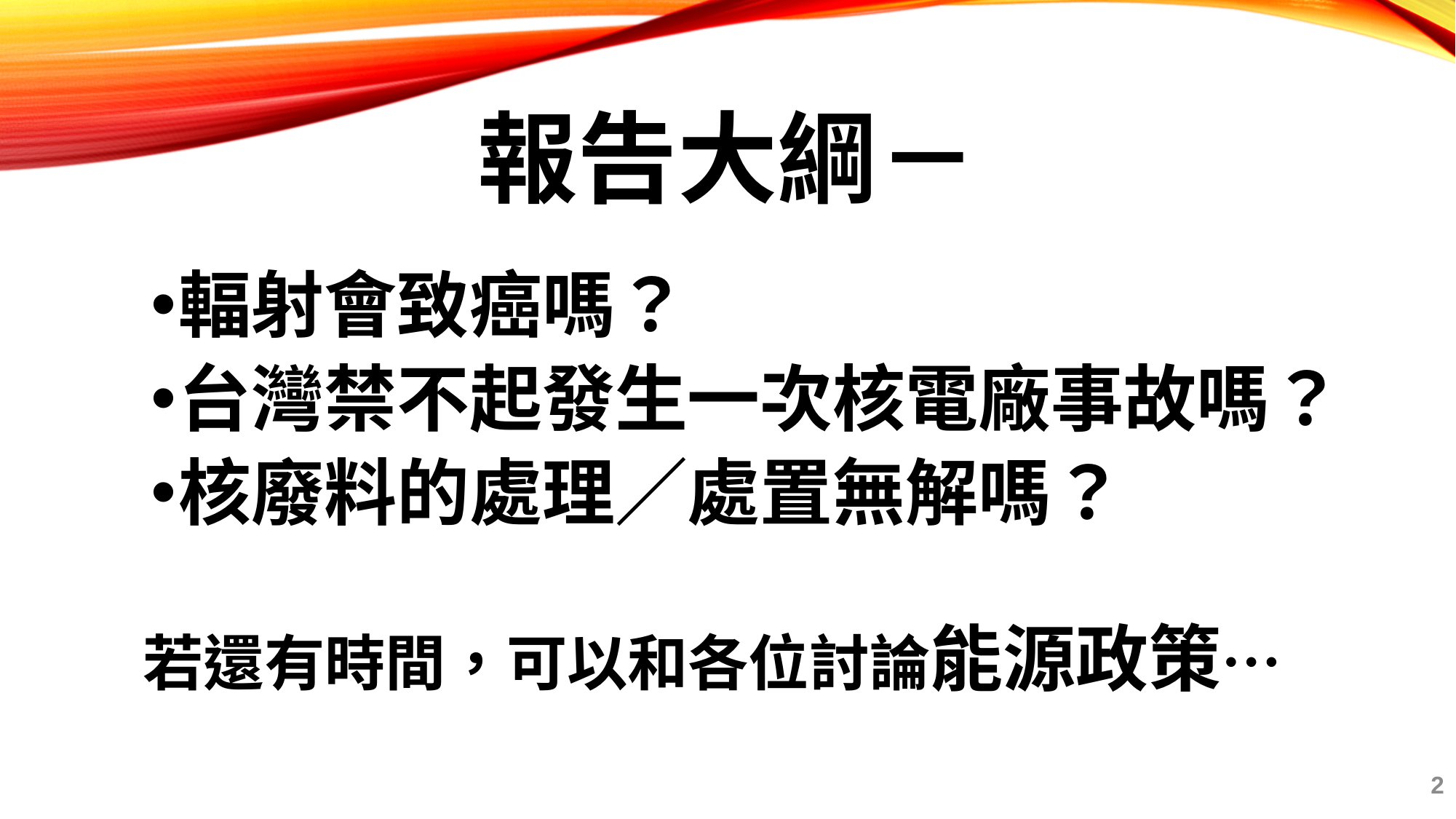

# 報告大綱－
輻射會致癌嗎？
台灣禁不起發生一次核電廠事故嗎？
核廢料的處理／處置無解嗎？
若還有時間，可以和各位討論能源政策…
2